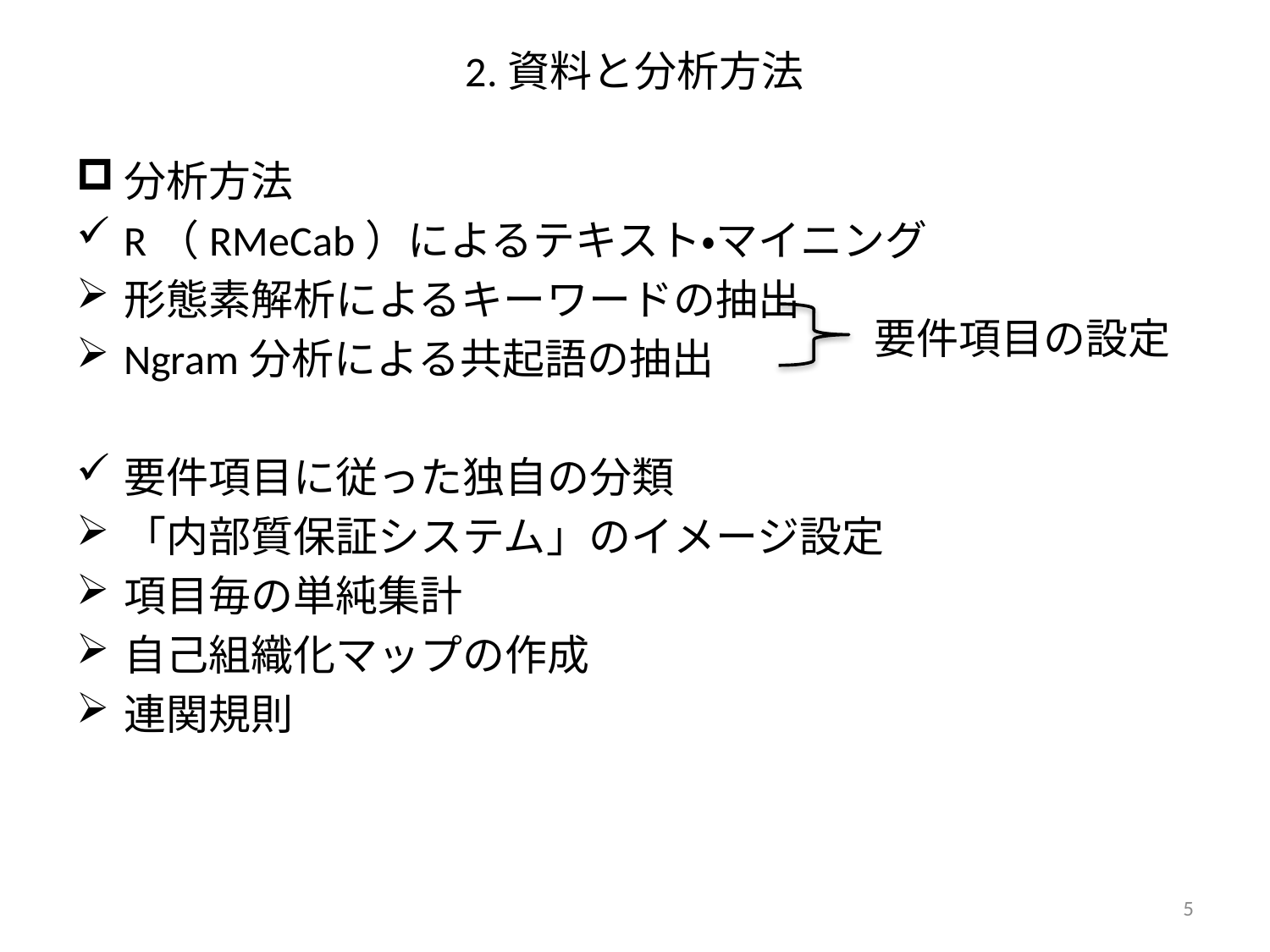

2.資料と分析方法

分析方法
R（RMeCab）によるテキスト・マイニング
形態素解析によるキーワードの抽出
Ngram分析による共起語の抽出

要件項目に従った独自の分類
「内部質保証システム」のイメージ設定
項目毎の単純集計
自己組織化マップの作成
連関規則

要件項目の設定
5